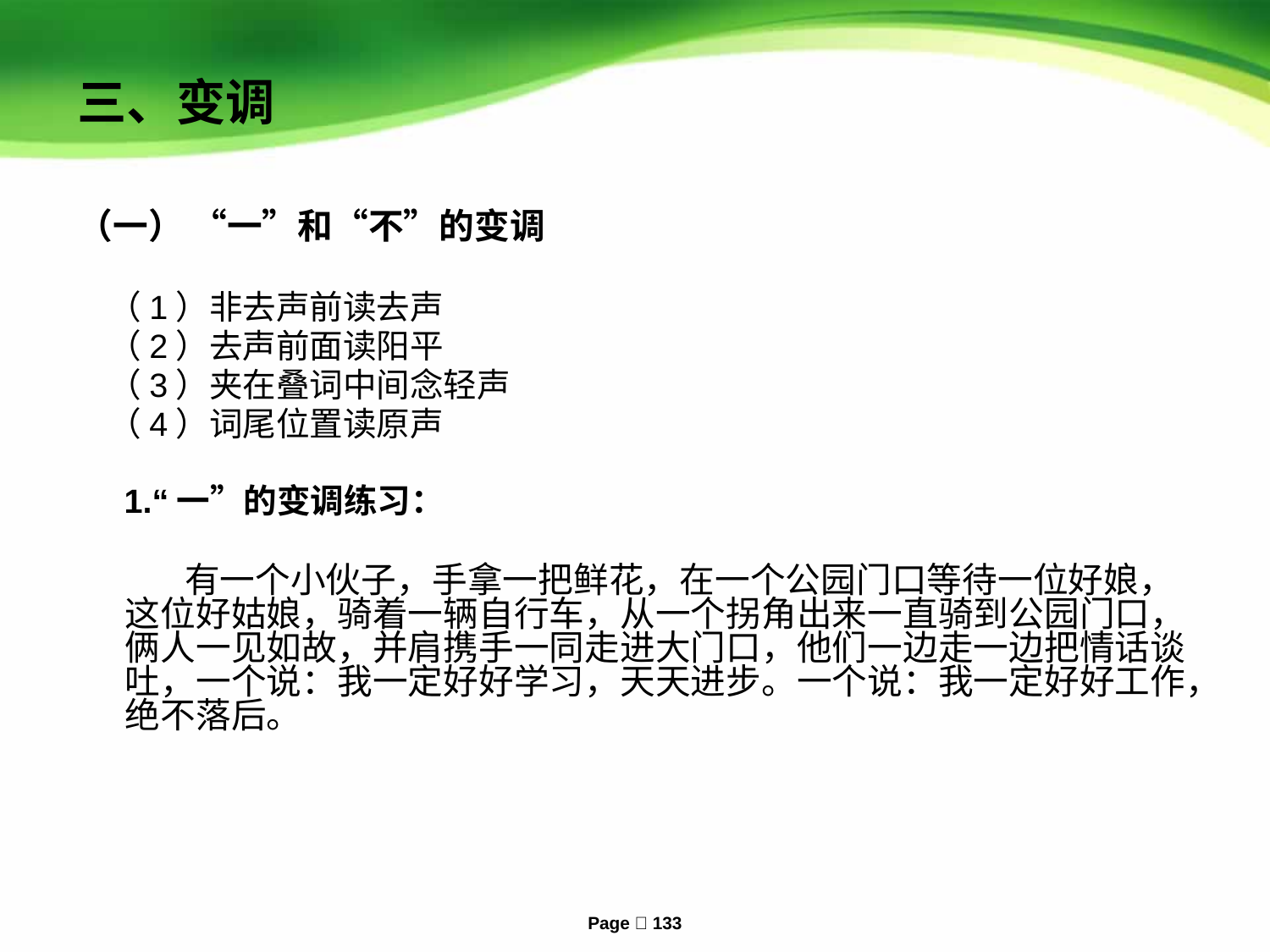

# 三、变调
（一） “一”和“不”的变调

   （1）非去声前读去声
   （2）去声前面读阳平
   （3）夹在叠词中间念轻声
   （4）词尾位置读原声

     1.“一”的变调练习：

             有一个小伙子，手拿一把鲜花，在一个公园门口等待一位好娘，这位好姑娘，骑着一辆自行车，从一个拐角出来一直骑到公园门口，俩人一见如故，并肩携手一同走进大门口，他们一边走一边把情话谈吐，一个说：我一定好好学习，天天进步。一个说：我一定好好工作，绝不落后。